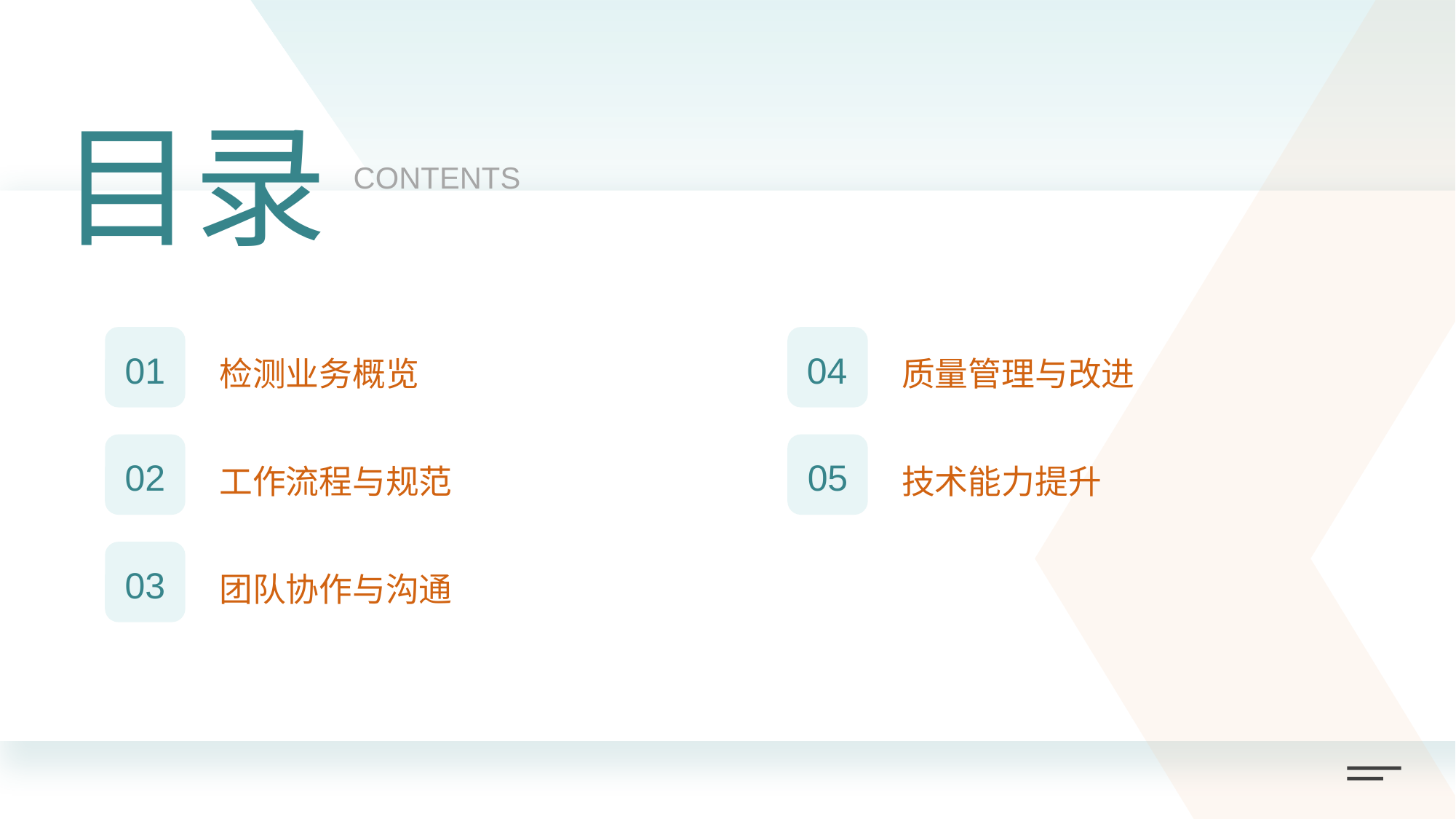

目录
CONTENTS

检测业务概览
质量管理与改进

01
04
工作流程与规范
技术能力提升

02
05
团队协作与沟通

03